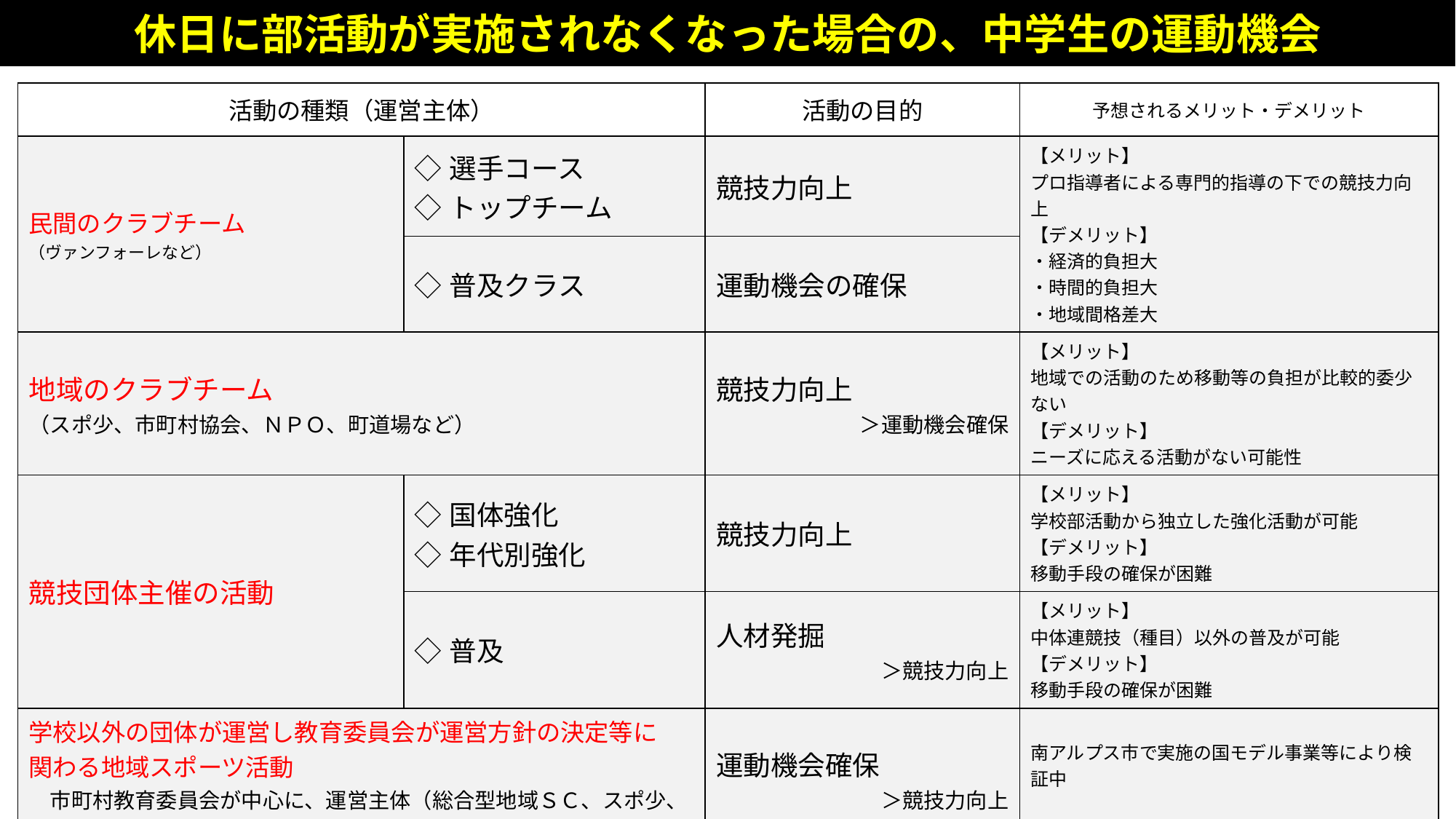

休日に部活動が実施されなくなった場合の、中学生の運動機会
| 活動の種類（運営主体） |  | 活動の目的 | 予想されるメリット・デメリット |
| --- | --- | --- | --- |
| 民間のクラブチーム （ヴァンフォーレなど） | ◇選手コース ◇トップチーム | 競技力向上 | 【メリット】 プロ指導者による専門的指導の下での競技力向上 【デメリット】 ・経済的負担大 ・時間的負担大 ・地域間格差大 |
|  | ◇普及クラス | 運動機会の確保 |  |
| 地域のクラブチーム （スポ少、市町村協会、ＮＰＯ、町道場など） |  | 競技力向上 ＞運動機会確保 | 【メリット】 地域での活動のため移動等の負担が比較的委少ない 【デメリット】 ニーズに応える活動がない可能性 |
| 競技団体主催の活動 | ◇国体強化 ◇年代別強化 | 競技力向上 | 【メリット】 学校部活動から独立した強化活動が可能 【デメリット】 移動手段の確保が困難 |
|  | ◇普及 | 人材発掘 ＞競技力向上 | 【メリット】 中体連競技（種目）以外の普及が可能 【デメリット】 移動手段の確保が困難 |
| 学校以外の団体が運営し教育委員会が運営方針の決定等に　関わる地域スポーツ活動 　市町村教育委員会が中心に、運営主体（総合型地域ＳＣ、スポ少、市町村協会等）と連携した制度設計。兼職兼業による教員の指導可。 |  | 運動機会確保 ＞競技力向上 | 南アルプス市で実施の国モデル事業等により検証中 |